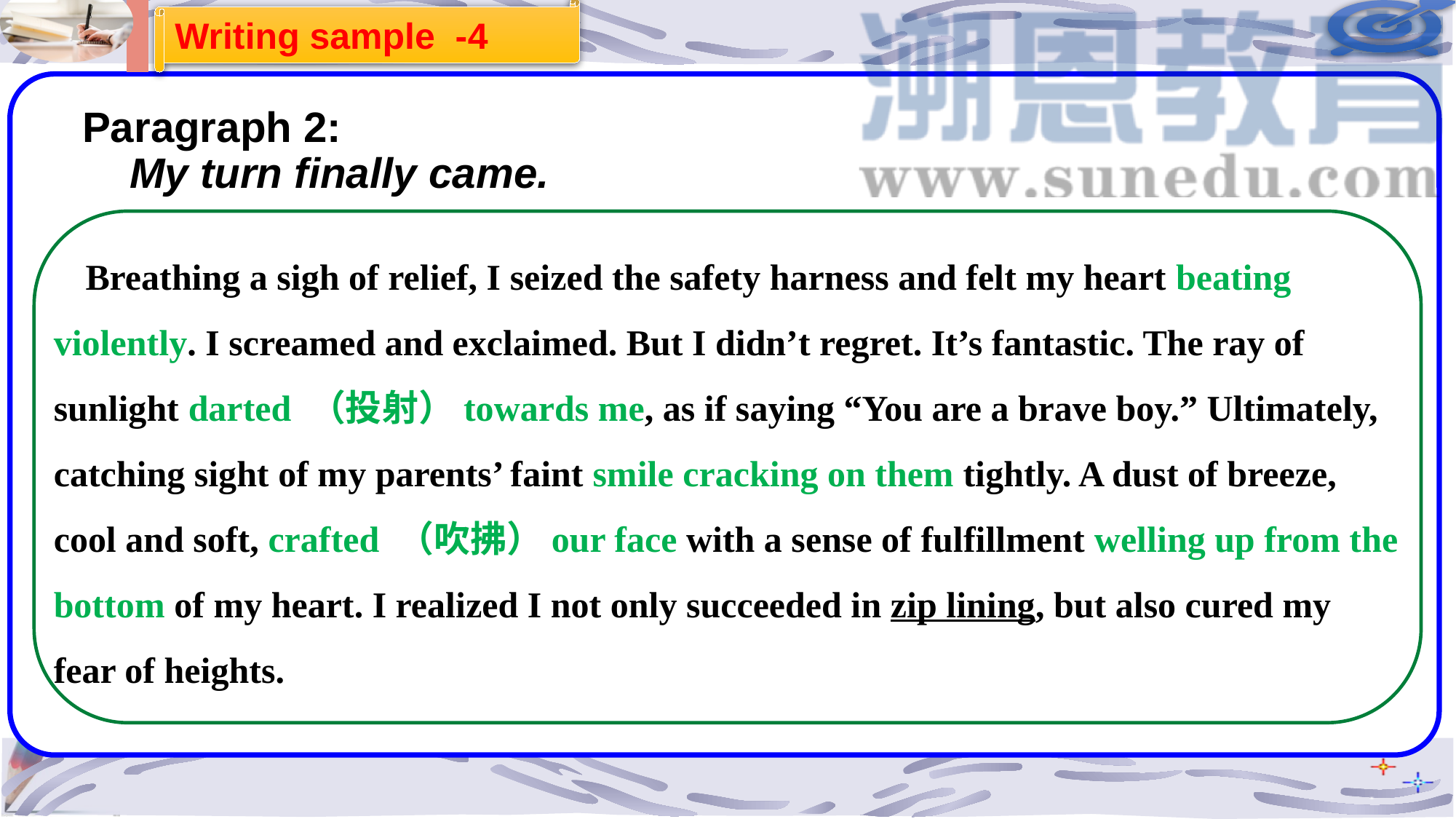

Writing sample  -4
Paragraph 2:
    My turn finally came.

Breathing a sigh of relief, I seized the safety harness and felt my heart beating violently. I screamed and exclaimed. But I didn’t regret. It’s fantastic. The ray of sunlight darted （投射）towards me, as if saying “You are a brave boy.” Ultimately, catching sight of my parents’ faint smile cracking on them tightly. A dust of breeze, cool and soft, crafted （吹拂）our face with a sense of fulfillment welling up from the bottom of my heart. I realized I not only succeeded in zip lining, but also cured my fear of heights.

…